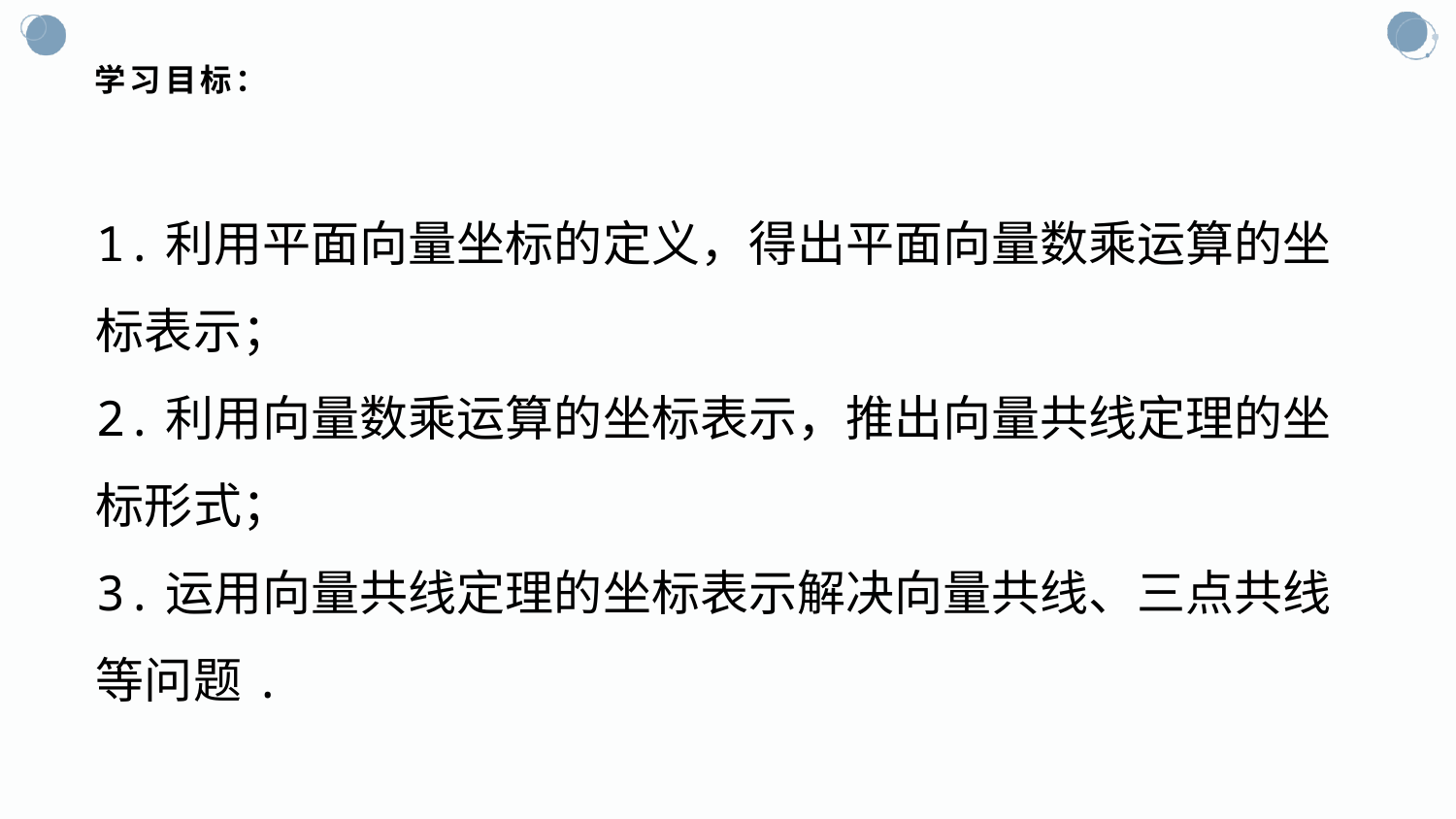

# 学习目标：
1.利用平面向量坐标的定义，得出平面向量数乘运算的坐标表示；
2.利用向量数乘运算的坐标表示，推出向量共线定理的坐标形式；
3.运用向量共线定理的坐标表示解决向量共线、三点共线等问题.